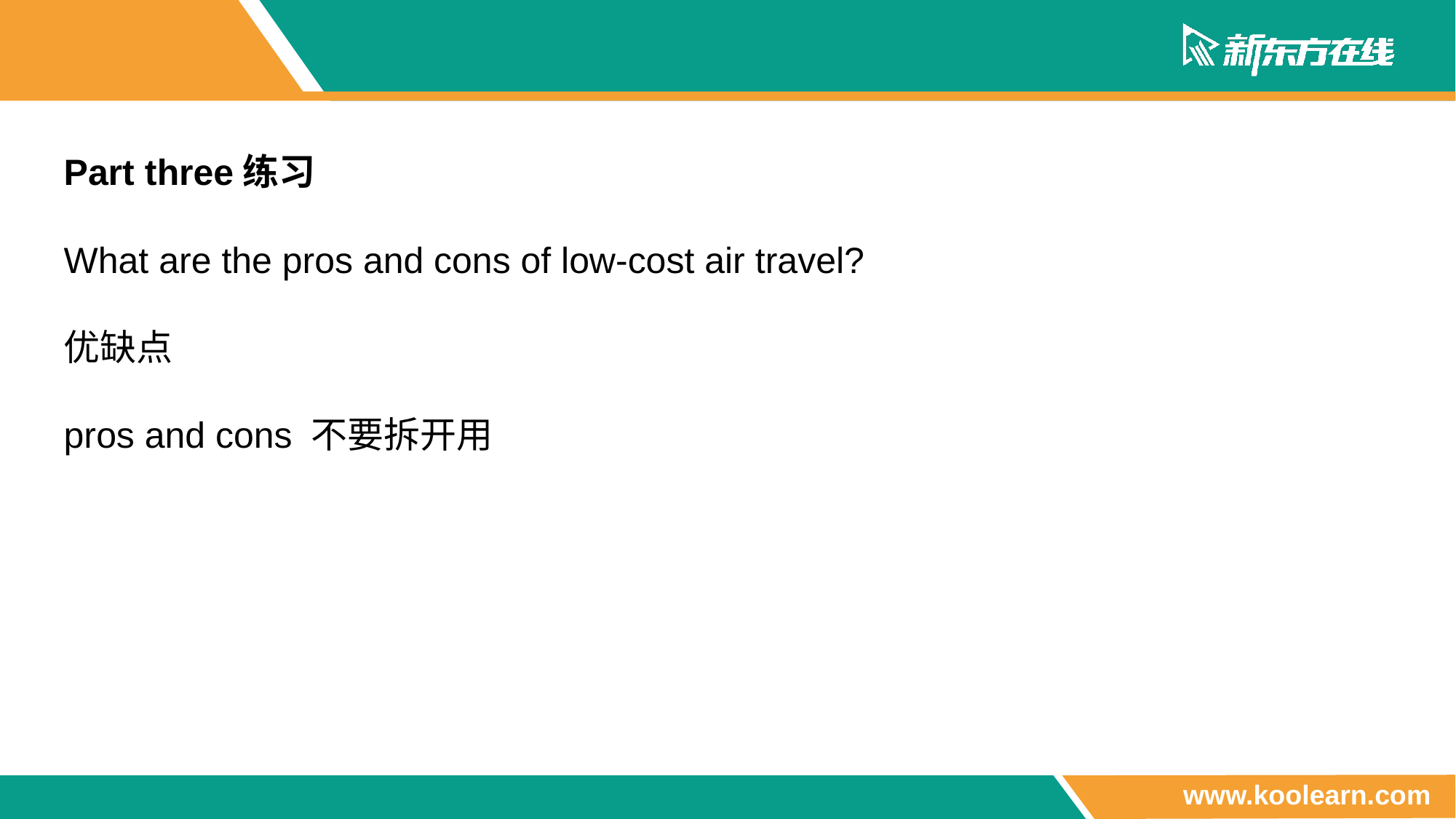

Part three练习

What are the pros and cons of low-cost air travel?

优缺点

pros and cons 不要拆开用